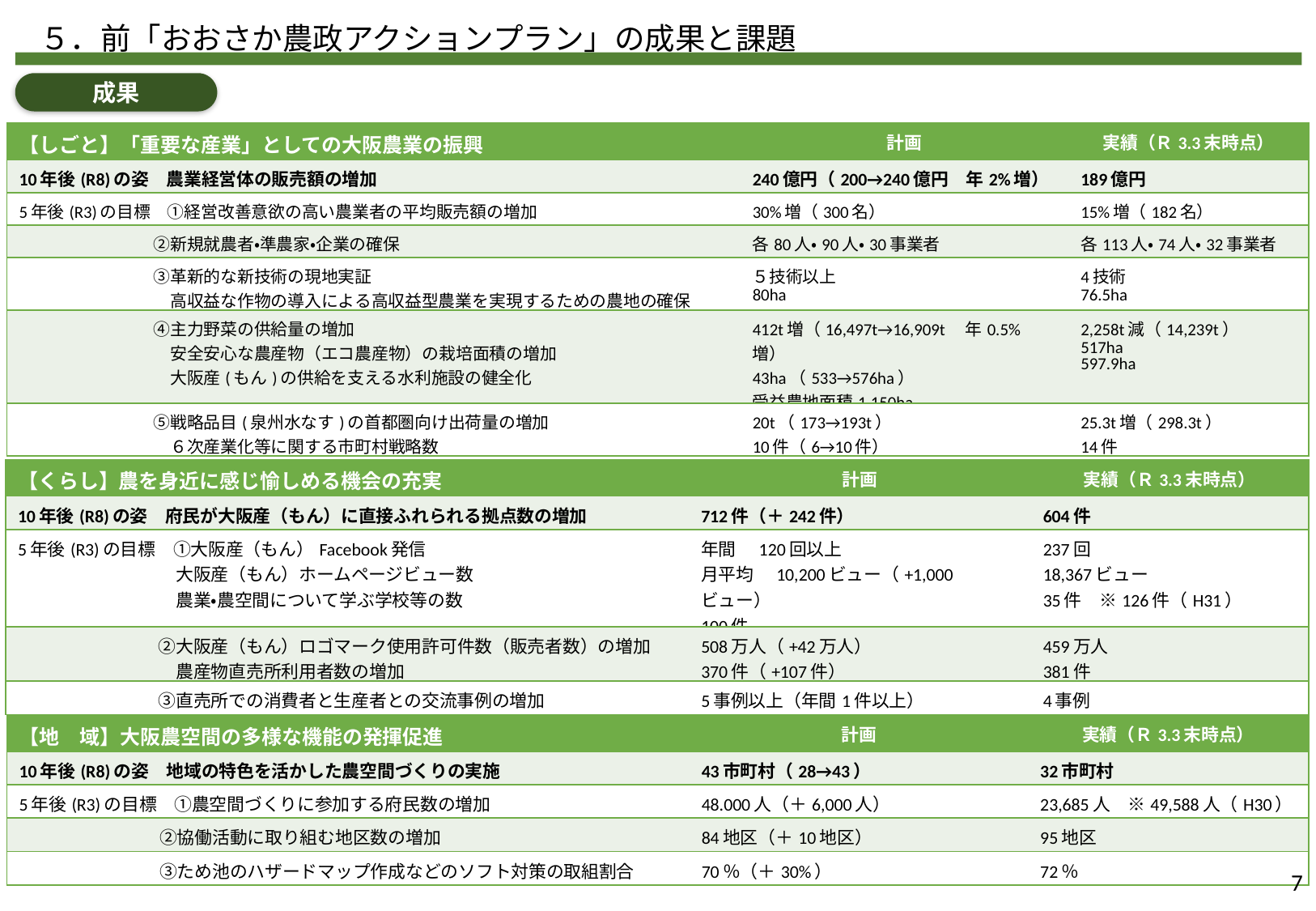

５．前「おおさか農政アクションプラン」の成果と課題

成果
| 【しごと】「重要な産業」としての大阪農業の振興 | 計画 | 実績（Ｒ3.3末時点） |
| --- | --- | --- |
| 10年後(R8)の姿　農業経営体の販売額の増加 | 240億円（200→240億円　年2%増） | 189億円 |
| 5年後(R3)の目標　①経営改善意欲の高い農業者の平均販売額の増加 | 30%増（300名） | 15%増（182名） |
| ②新規就農者・準農家・企業の確保 | 各80人・90人・30事業者 | 各113人・74人・32事業者 |
| ③革新的な新技術の現地実証 　　　　　　　　　高収益な作物の導入による高収益型農業を実現するための農地の確保 | ５技術以上 80ha | 4技術 76.5ha |
| ④主力野菜の供給量の増加 　　　　　　　　　安全安心な農産物（エコ農産物）の栽培面積の増加 　　　　　　　　　大阪産(もん)の供給を支える水利施設の健全化 | 412t増（16,497t→16,909t　年0.5%増） 43ha（533→576ha） 受益農地面積1,150ha | 2,258t減（14,239t） 517ha 597.9ha |
| ⑤戦略品目(泉州水なす)の首都圏向け出荷量の増加 　　　　　　　　　６次産業化等に関する市町村戦略数 | 20t（173→193t） 10件（6→10件） | 25.3t増（298.3t） 14件 |
| 【くらし】農を身近に感じ愉しめる機会の充実 | 計画 | 実績（Ｒ3.3末時点） |
| --- | --- | --- |
| 10年後(R8)の姿　府民が大阪産（もん）に直接ふれられる拠点数の増加 | 712件（＋242件） | 604件 |
| 5年後(R3)の目標　①大阪産（もん）Facebook発信 　　　　　　　　　大阪産（もん）ホームページビュー数 　　　　　　　　　農業・農空間について学ぶ学校等の数 | 年間　120回以上 月平均　10,200ビュー（+1,000ビュー） 100件 | 237回 18,367ビュー 35件　※126件（H31） |
| ②大阪産（もん）ロゴマーク使用許可件数（販売者数）の増加　 　　　　　　　　　農産物直売所利用者数の増加 | 508万人（+42万人） 370件（+107件） | 459万人 381件 |
| ③直売所での消費者と生産者との交流事例の増加 | 5事例以上（年間1件以上） | 4事例 |
| 【地　域】大阪農空間の多様な機能の発揮促進 | 計画 | 実績（Ｒ3.3末時点） |
| --- | --- | --- |
| 10年後(R8)の姿　地域の特色を活かした農空間づくりの実施 | 43市町村（28→43） | 32市町村 |
| 5年後(R3)の目標　①農空間づくりに参加する府民数の増加 | 48.000人（＋6,000人） | 23,685人　※49,588人（H30） |
| ②協働活動に取り組む地区数の増加 | 84地区（＋10地区） | 95地区 |
| ③ため池のハザードマップ作成などのソフト対策の取組割合 | 70％（＋30%） | 72％ |
7